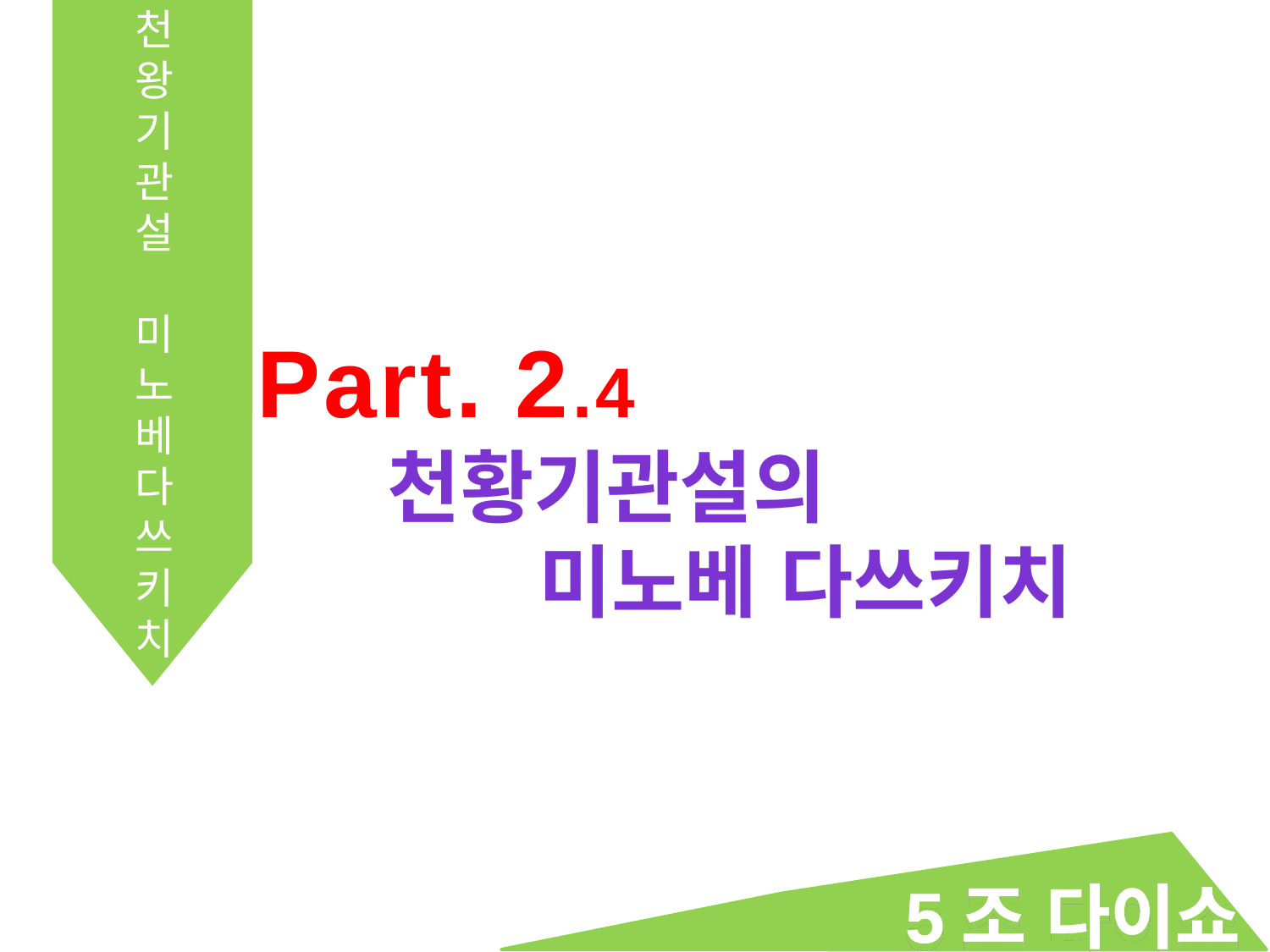

천왕기관설

미노베다쓰키치

 Part. 2.4
천황기관설의
미노베 다쓰키치